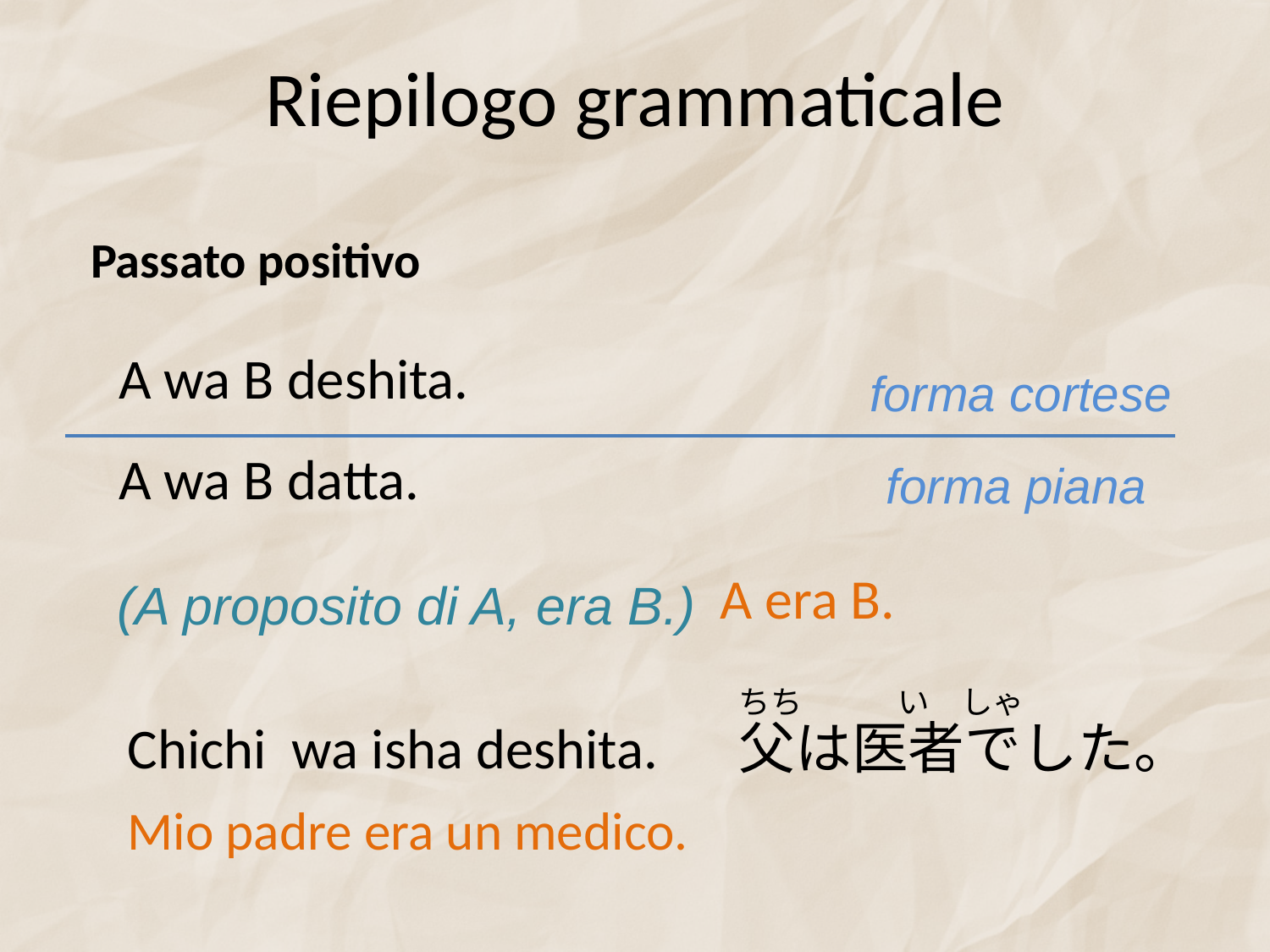

# Riepilogo grammaticale
Passato positivo
A wa B deshita.
forma cortese
A wa B datta.
forma piana
A era B.
(A proposito di A, era B.)
ちち　　　い　しゃ
父は医者でした。
Chichi  wa isha deshita.
Mio padre era un medico.